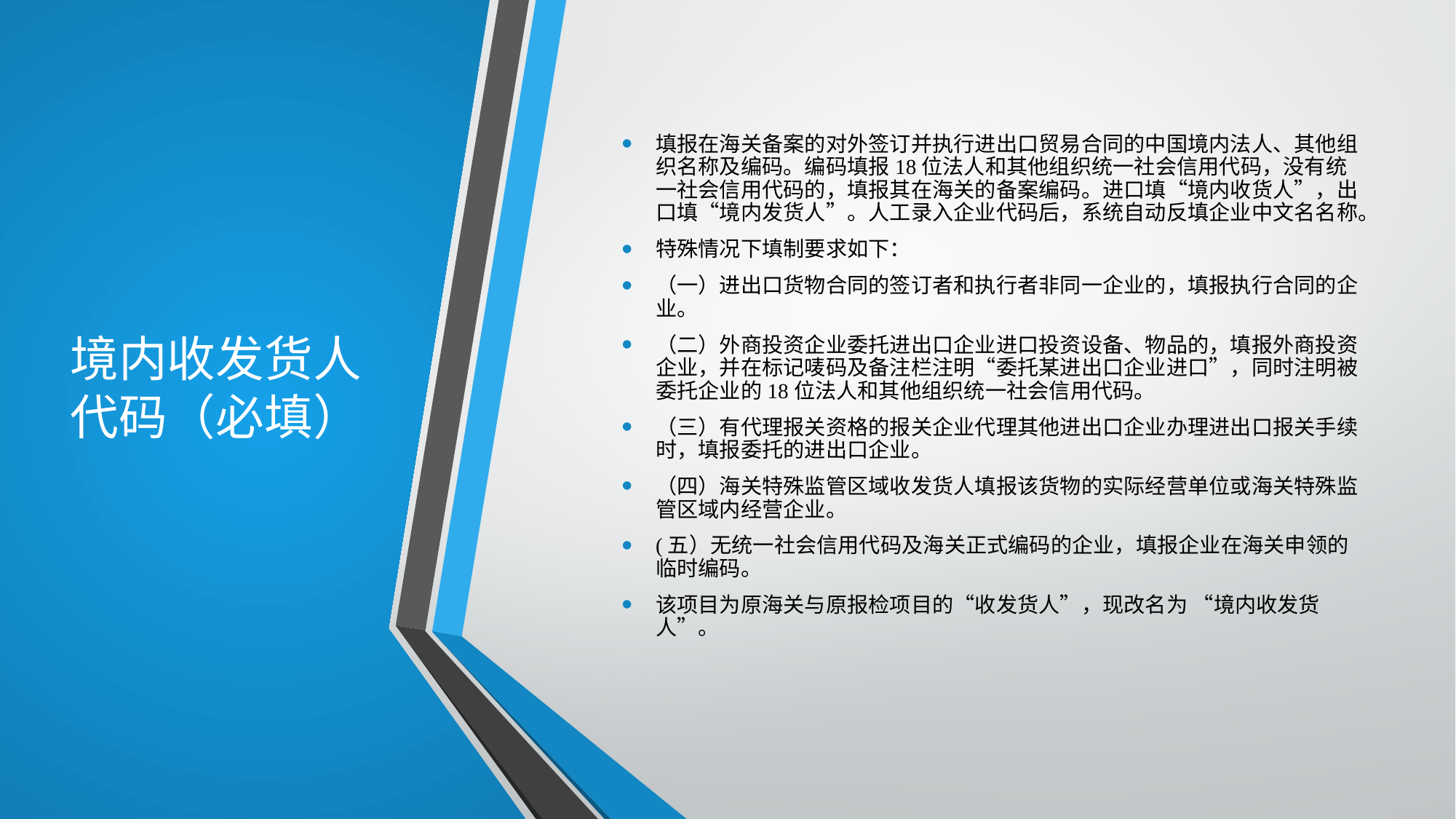

# 境内收发货人代码（必填）
填报在海关备案的对外签订并执行进出口贸易合同的中国境内法人、其他组织名称及编码。编码填报18位法人和其他组织统一社会信用代码，没有统一社会信用代码的，填报其在海关的备案编码。进口填“境内收货人”，出口填“境内发货人”。人工录入企业代码后，系统自动反填企业中文名名称。
特殊情况下填制要求如下：
（一）进出口货物合同的签订者和执行者非同一企业的，填报执行合同的企业。
（二）外商投资企业委托进出口企业进口投资设备、物品的，填报外商投资企业，并在标记唛码及备注栏注明“委托某进出口企业进口”，同时注明被委托企业的18位法人和其他组织统一社会信用代码。
（三）有代理报关资格的报关企业代理其他进出口企业办理进出口报关手续时，填报委托的进出口企业。
（四）海关特殊监管区域收发货人填报该货物的实际经营单位或海关特殊监管区域内经营企业。
(五）无统一社会信用代码及海关正式编码的企业，填报企业在海关申领的临时编码。
该项目为原海关与原报检项目的“收发货人”，现改名为 “境内收发货人”。